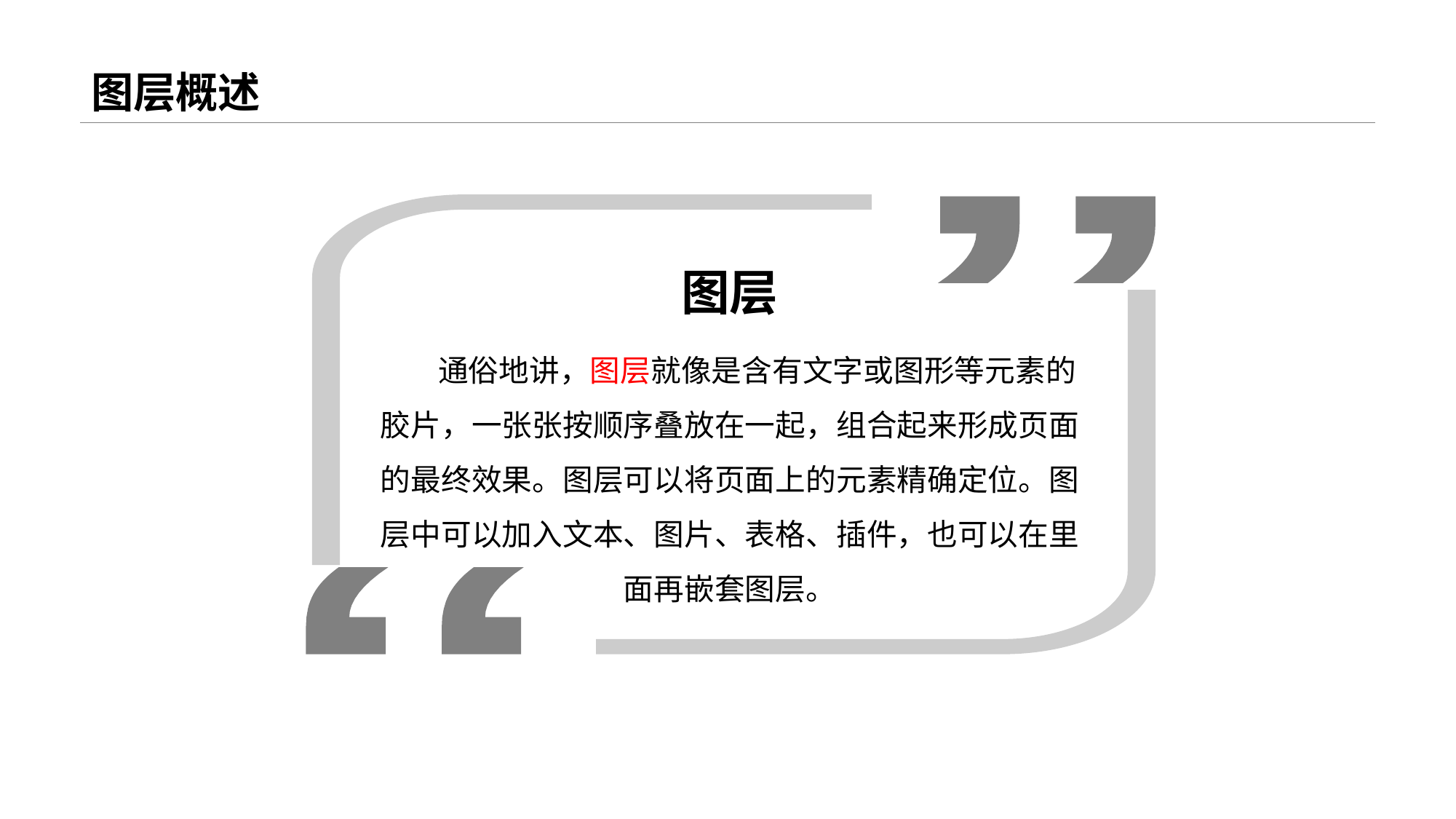

# 图层概述

“

“
图层
通俗地讲，图层就像是含有文字或图形等元素的胶片，一张张按顺序叠放在一起，组合起来形成页面的最终效果。图层可以将页面上的元素精确定位。图层中可以加入文本、图片、表格、插件，也可以在里面再嵌套图层。